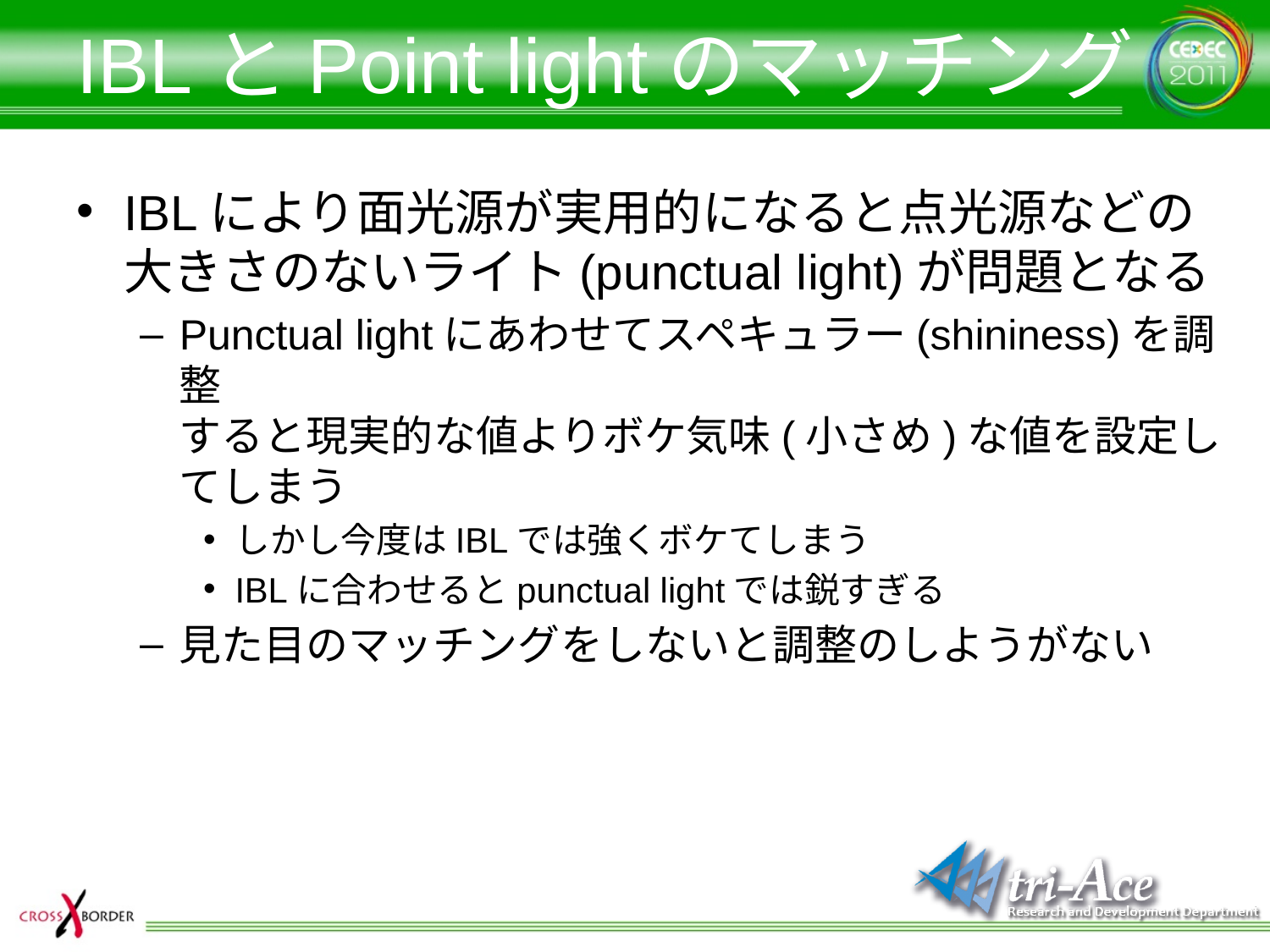

# IBLとPoint lightのマッチング
IBLにより面光源が実用的になると点光源などの
大きさのないライト(punctual light)が問題となる
Punctual lightにあわせてスペキュラー(shininess)を調整
すると現実的な値よりボケ気味(小さめ)な値を設定してしまう
しかし今度はIBLでは強くボケてしまう
IBLに合わせるとpunctual lightでは鋭すぎる
見た目のマッチングをしないと調整のしようがない